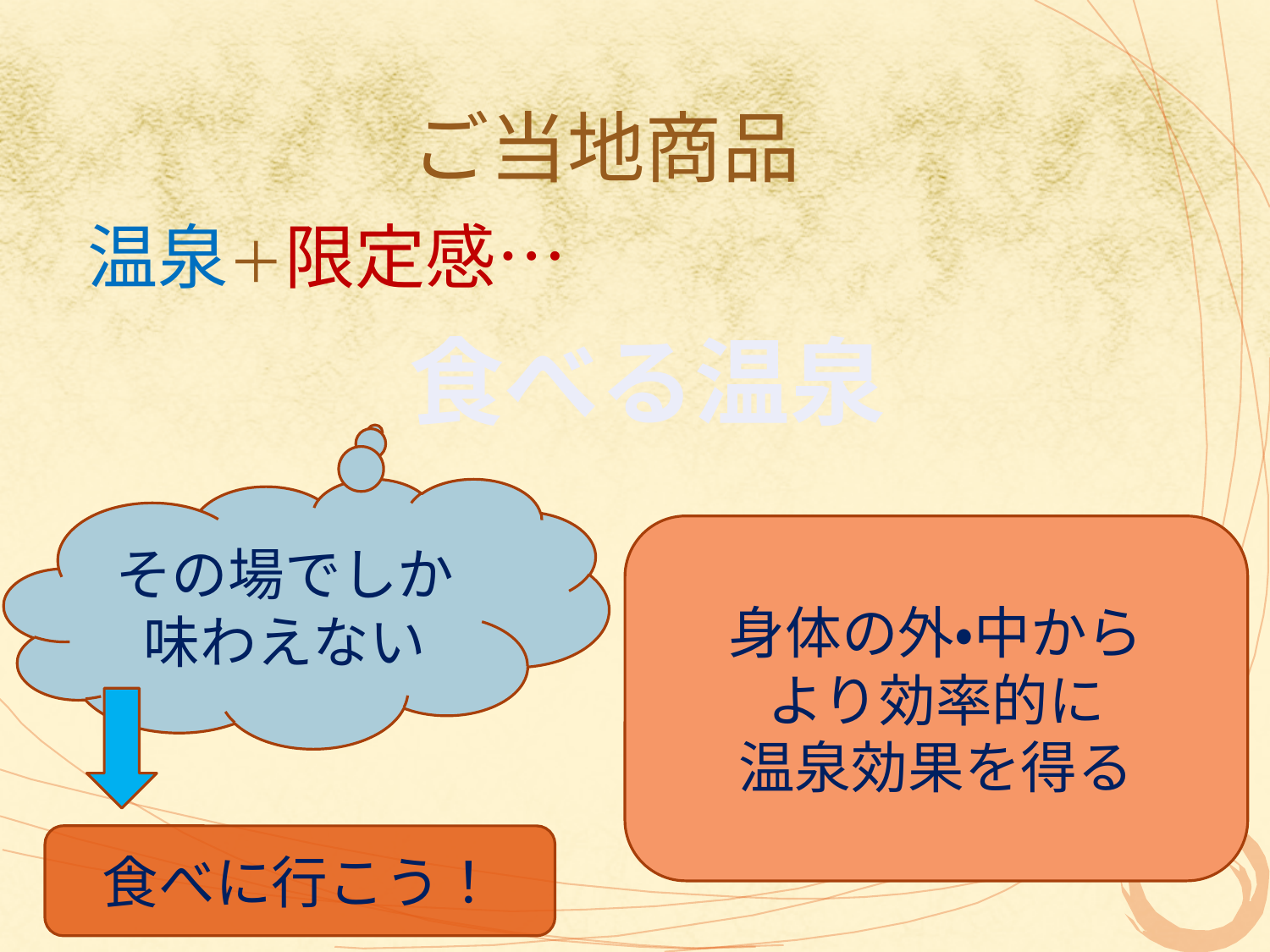

# ご当地商品
温泉＋限定感…

食べる温泉
その場でしか味わえない
身体の外・中から
より効率的に
温泉効果を得る

食べに行こう！